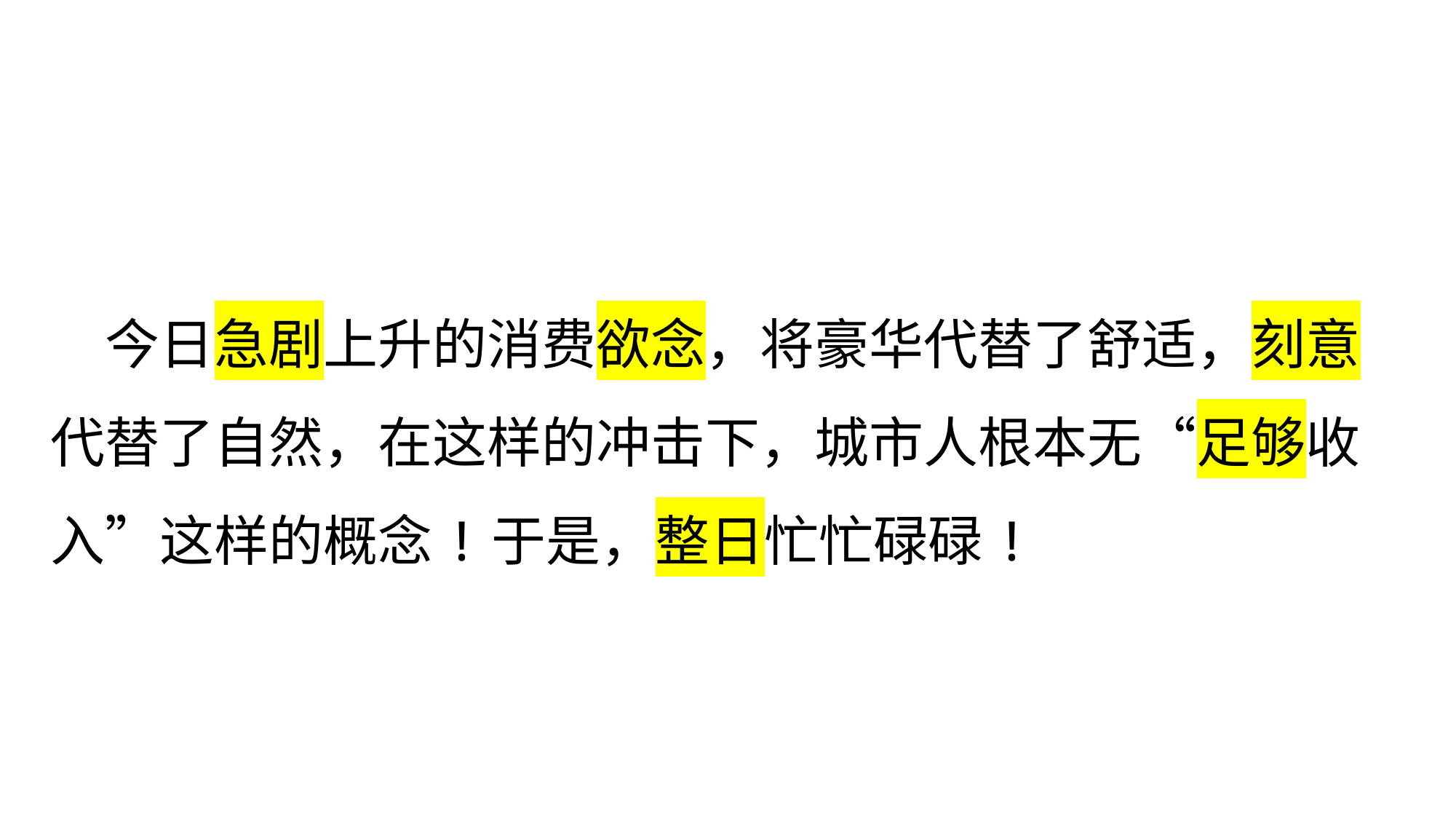

今日急剧上升的消费欲念，将豪华代替了舒适，刻意代替了自然，在这样的冲击下，城市人根本无“足够收入”这样的概念!于是，整日忙忙碌碌!